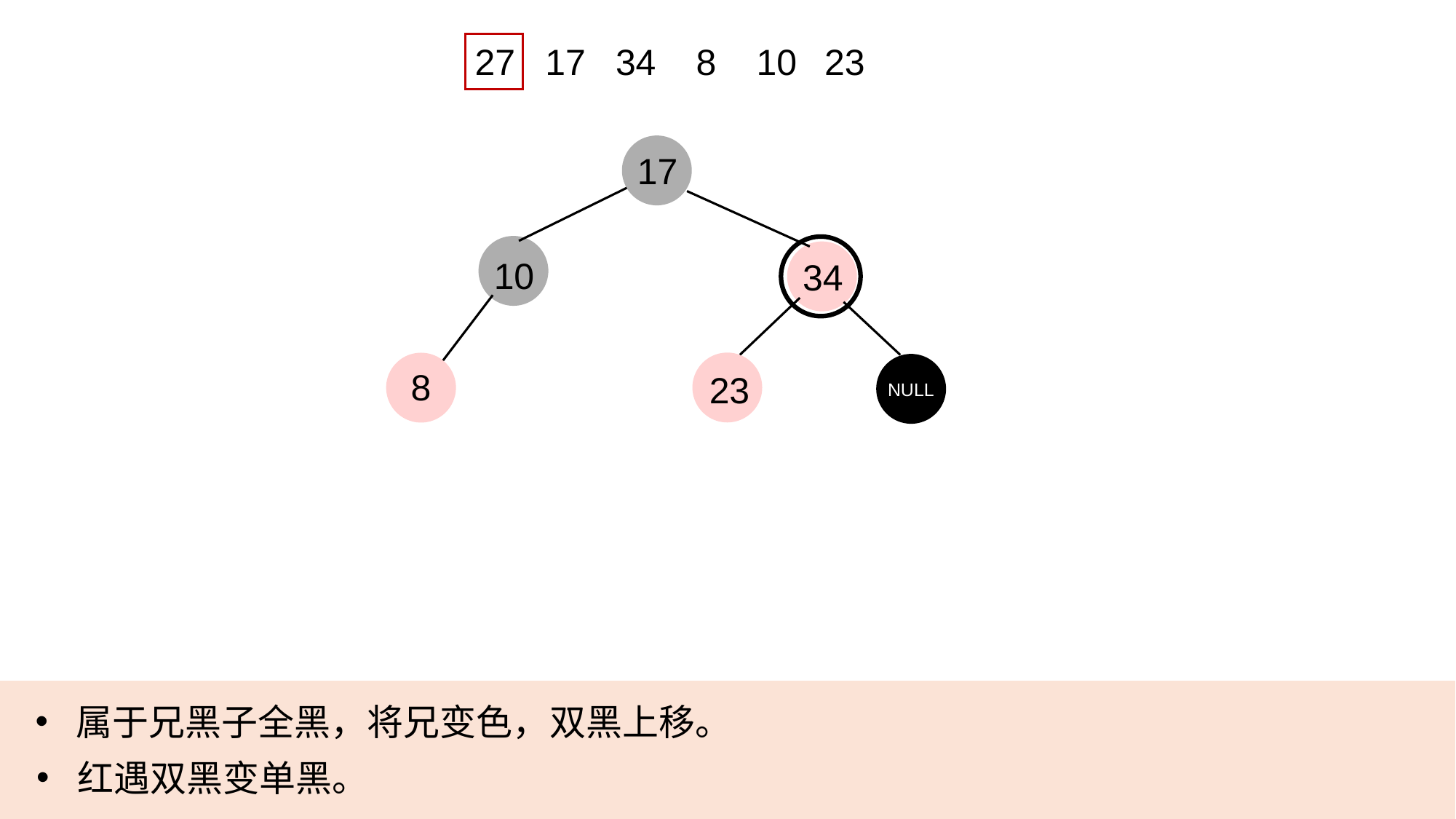

27

17
34
8
10
23

17

10
34

8
23
NULL

属于兄黑子全黑，将兄变色，双黑上移。
红遇双黑变单黑。